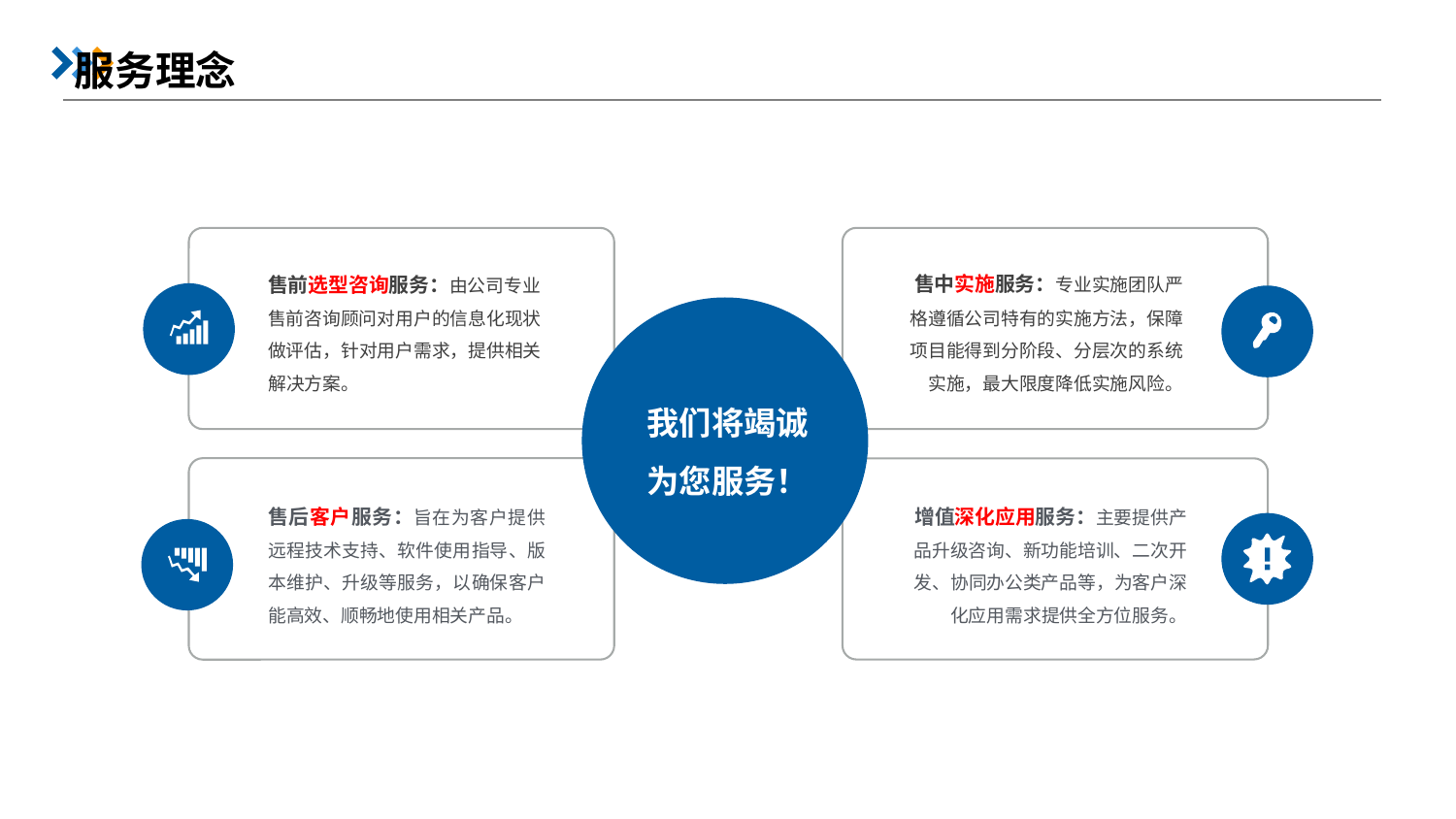

服务理念

售中实施服务：专业实施团队严格遵循公司特有的实施方法，保障项目能得到分阶段、分层次的系统实施，最大限度降低实施风险。
售前选型咨询服务：由公司专业售前咨询顾问对用户的信息化现状做评估，针对用户需求，提供相关解决方案。

我们将竭诚为您服务！

售后客户服务：旨在为客户提供远程技术支持、软件使用指导、版本维护、升级等服务，以确保客户能高效、顺畅地使用相关产品。
增值深化应用服务：主要提供产品升级咨询、新功能培训、二次开发、协同办公类产品等，为客户深化应用需求提供全方位服务。